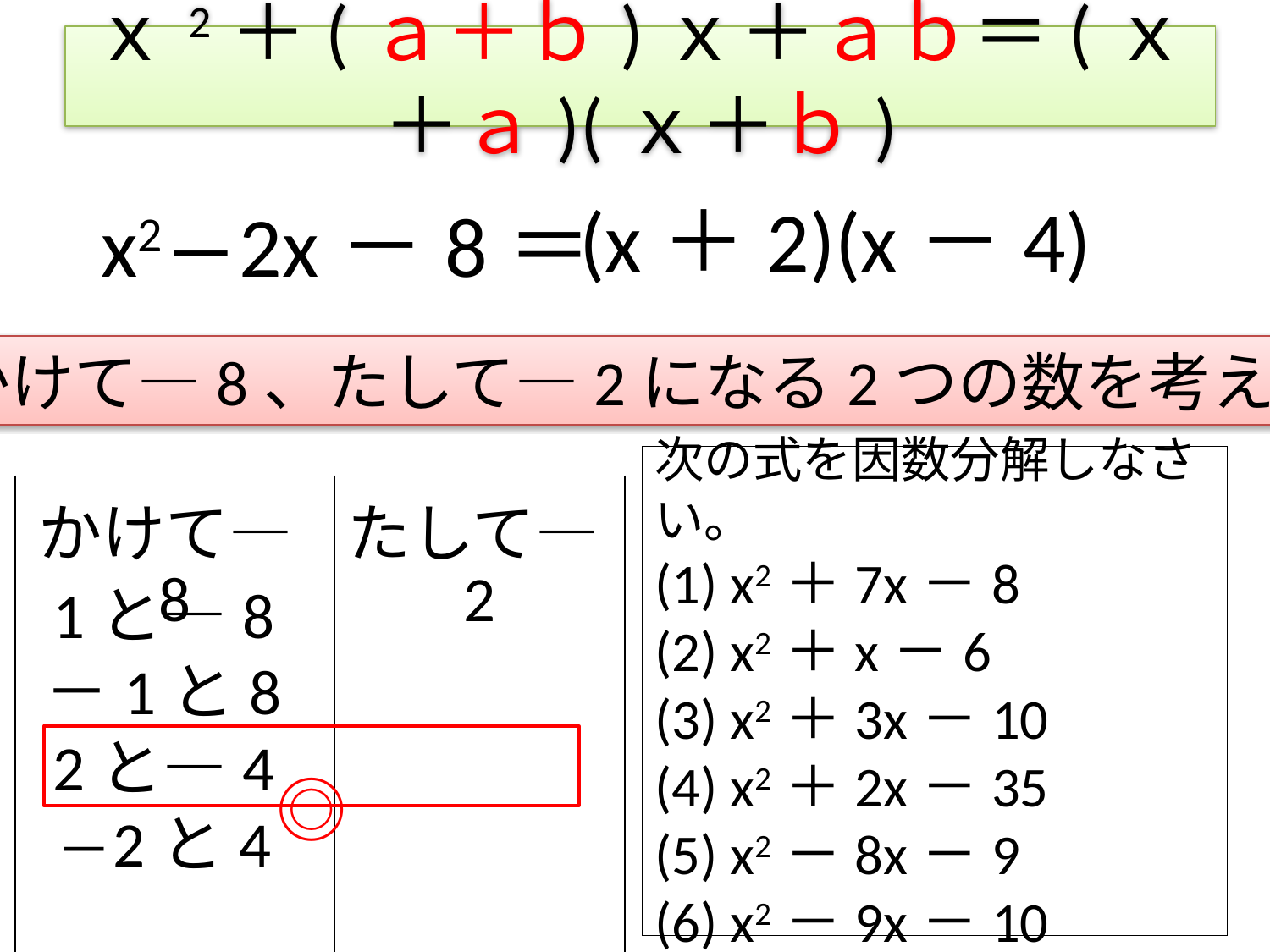

ｘ2＋(ａ＋ｂ)ｘ＋ａｂ＝(ｘ＋ａ)(ｘ＋ｂ)
(x＋2)(x－4)
x2―2x－8＝
かけて―8、たして―2になる2つの数を考える
次の式を因数分解しなさい。
(1) x2＋7x－8
(2) x2＋x－6
(3) x2＋3x－10
(4) x2＋2x－35
(5) x2－8x－9
(6) x2－9x－10
| かけて―8 | たして―2 |
| --- | --- |
|  |  |
1と―8
－1と8
2と―4
―2と4
　　　　　　　◎